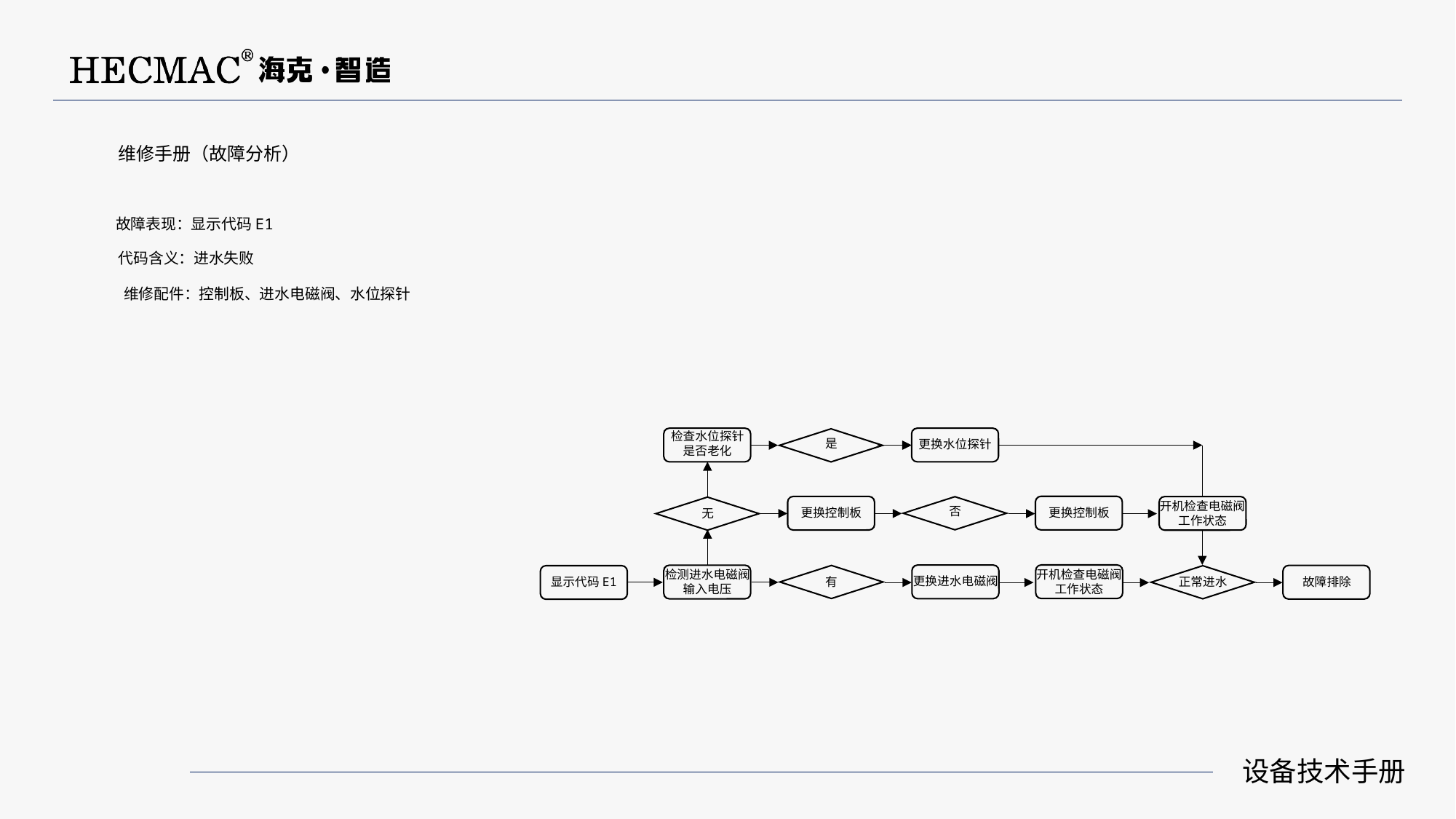

维修手册（故障分析）
故障表现：显示代码E1
代码含义：进水失败
维修配件：控制板、进水电磁阀、水位探针
检查水位探针
是否老化

是
更换水位探针
开机检查电磁阀
工作状态

否
更换控制板
更换控制板
无
开机检查电磁阀
工作状态
检测进水电磁阀
输入电压

更换进水电磁阀
故障排除
显示代码E1
正常进水
有